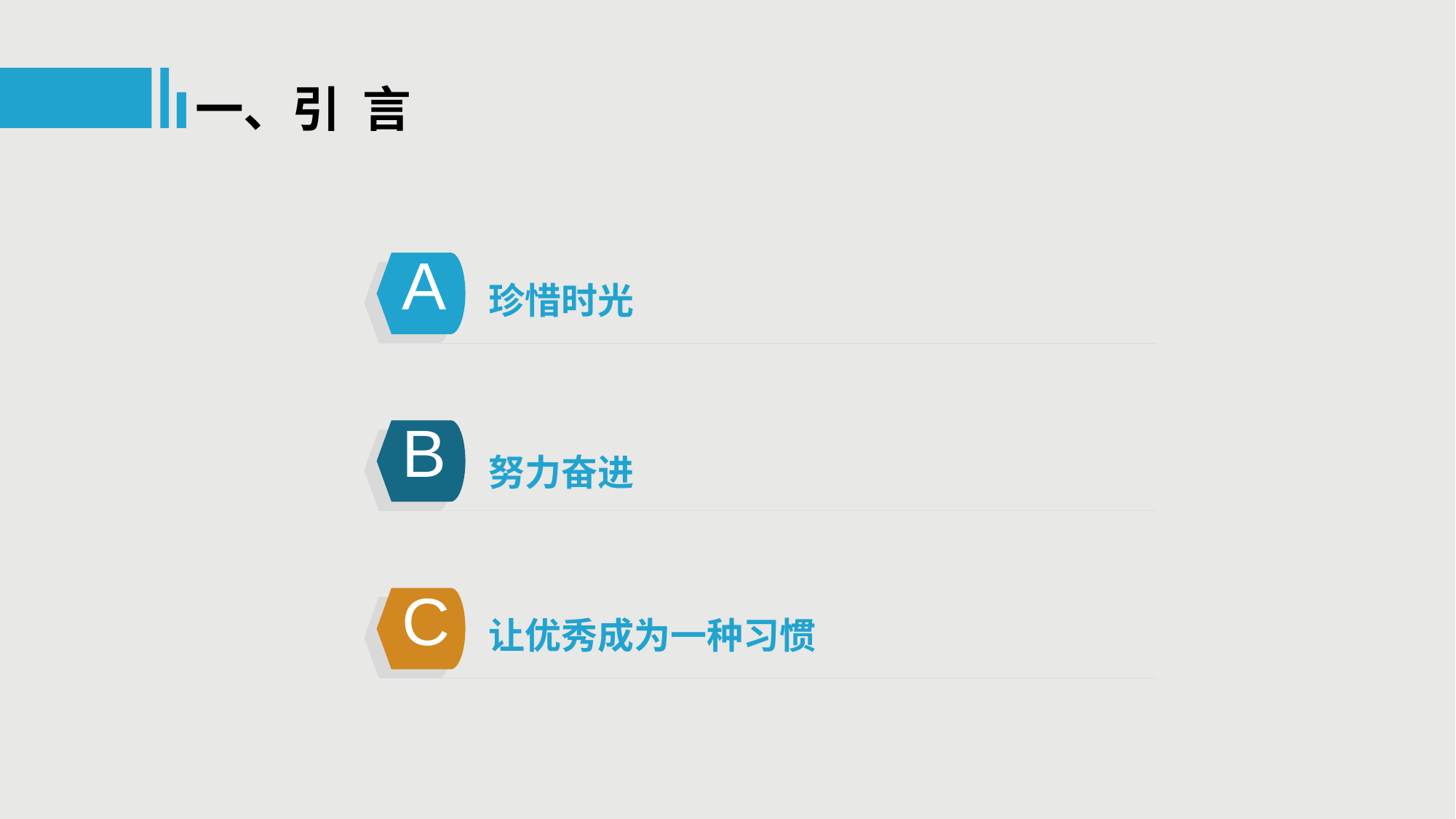

一、引  言

A

珍惜时光
B

努力奋进
C

让优秀成为一种习惯